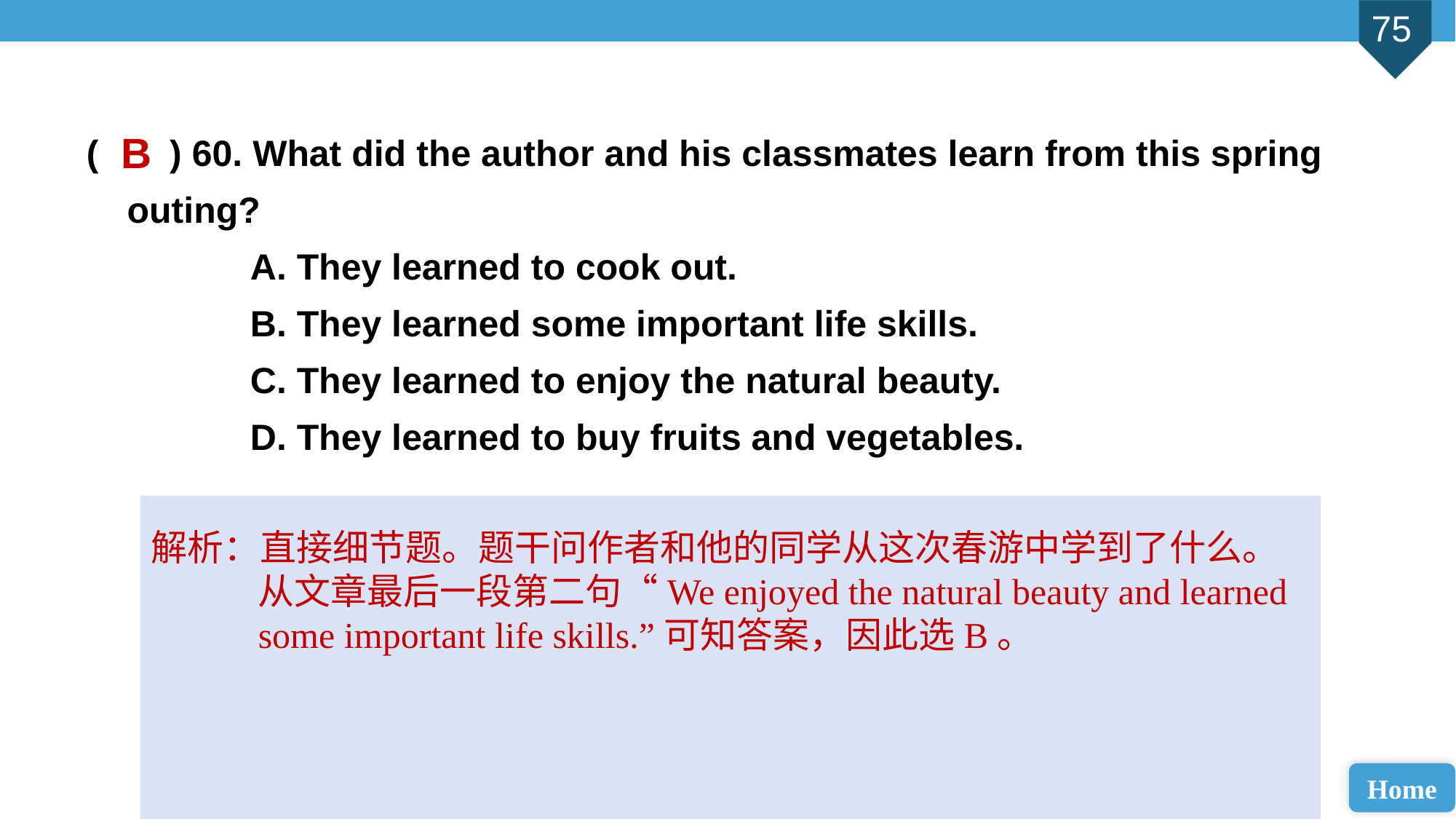

(       ) 60. What did the author and his classmates learn from this spring 	       outing?
A. They learned to cook out.
B. They learned some important life skills.
C. They learned to enjoy the natural beauty.
D. They learned to buy fruits and vegetables.
B

解析：直接细节题。题干问作者和他的同学从这次春游中学到了什么。从文章最后一段第二句“We enjoyed the natural beauty and learned some important life skills.”可知答案，因此选B。